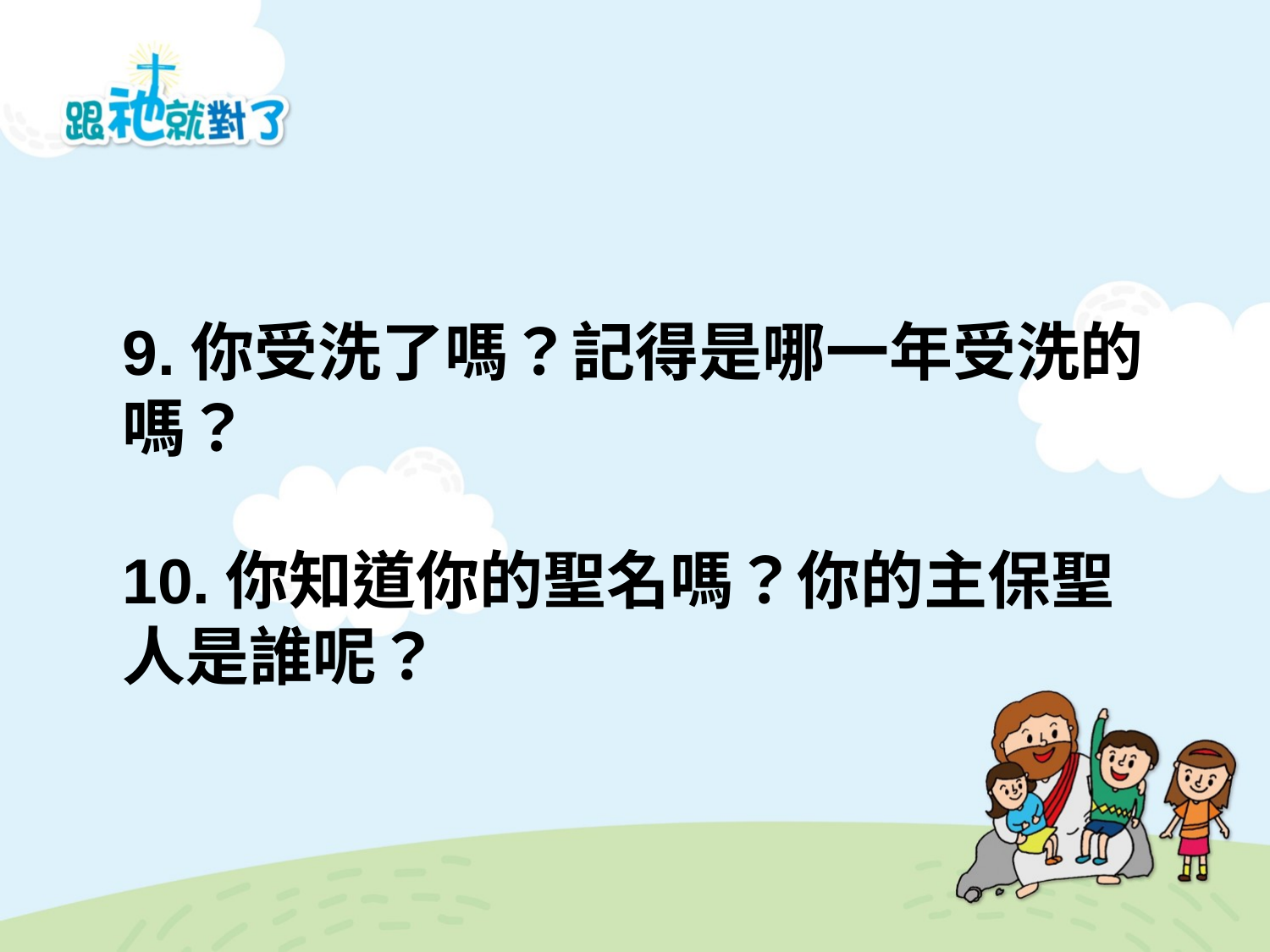

9.你受洗了嗎？記得是哪一年受洗的嗎？

10.你知道你的聖名嗎？你的主保聖人是誰呢？